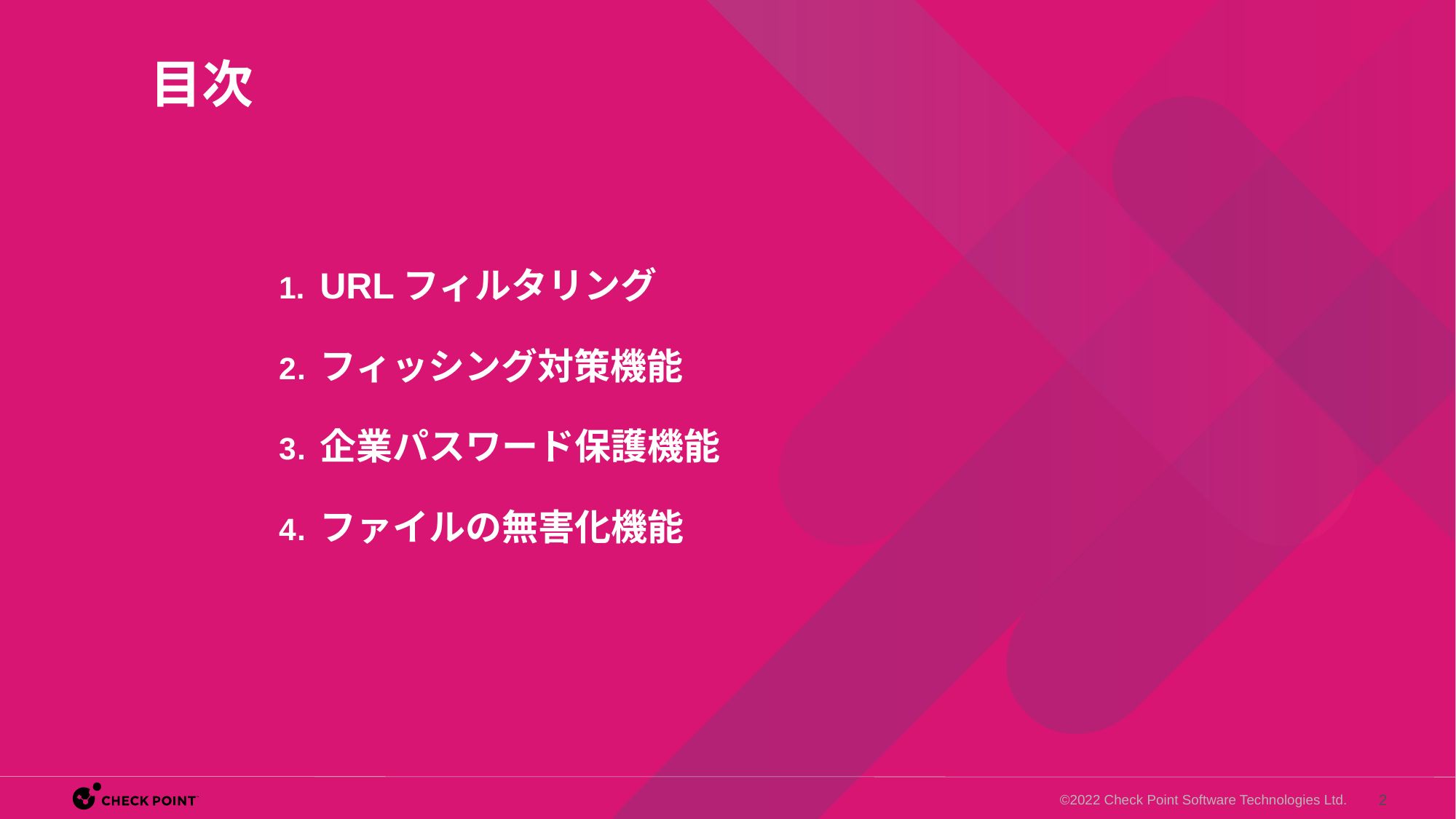

# 目次
URLフィルタリング
フィッシング対策機能
企業パスワード保護機能
ファイルの無害化機能